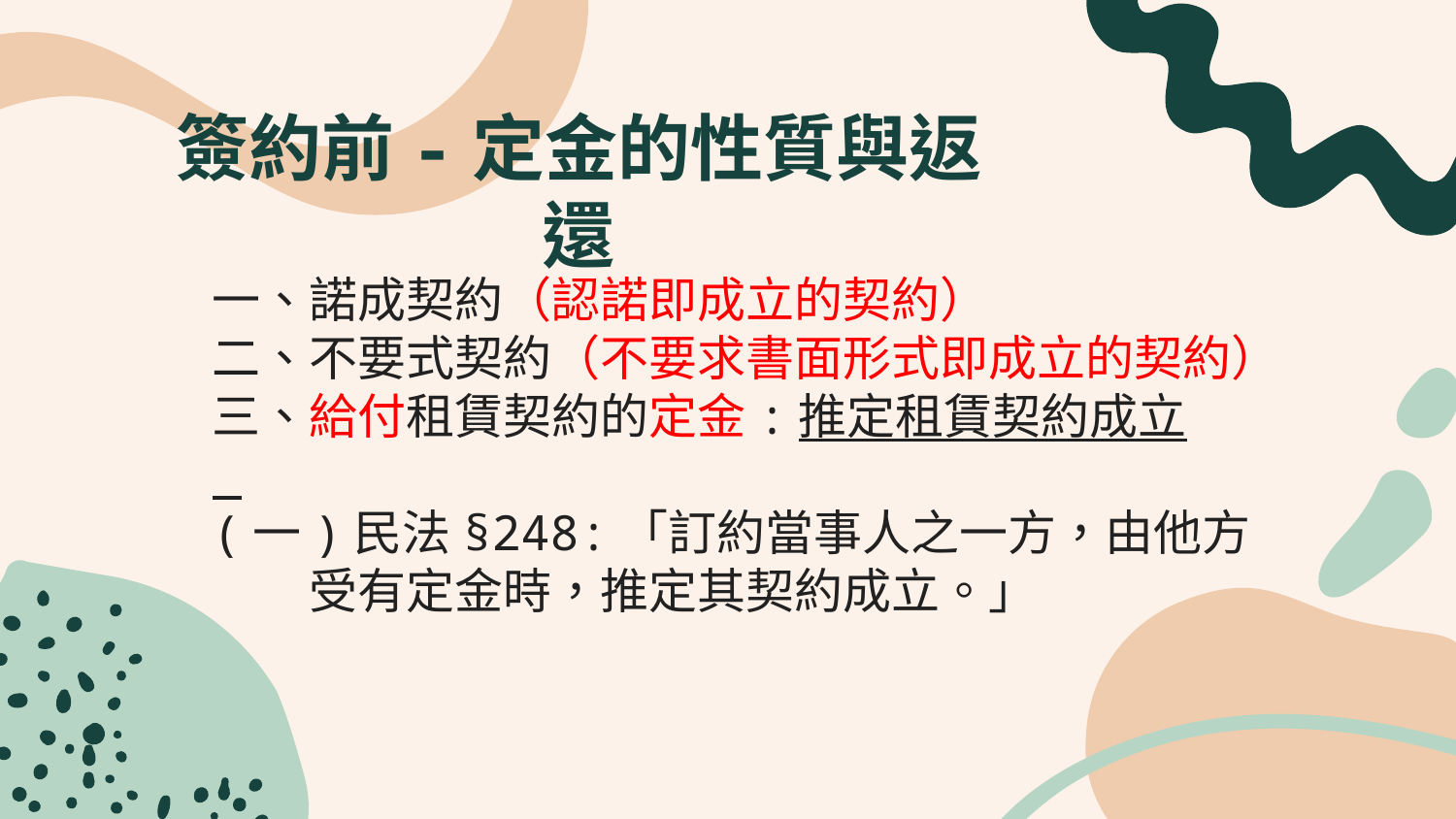

# 簽約前-定金的性質與返還
一、諾成契約（認諾即成立的契約）
二、不要式契約（不要求書面形式即成立的契約）
三、給付租賃契約的定金:推定租賃契約成立

(一)民法§248:「訂約當事人之一方，由他方
　　受有定金時，推定其契約成立。」